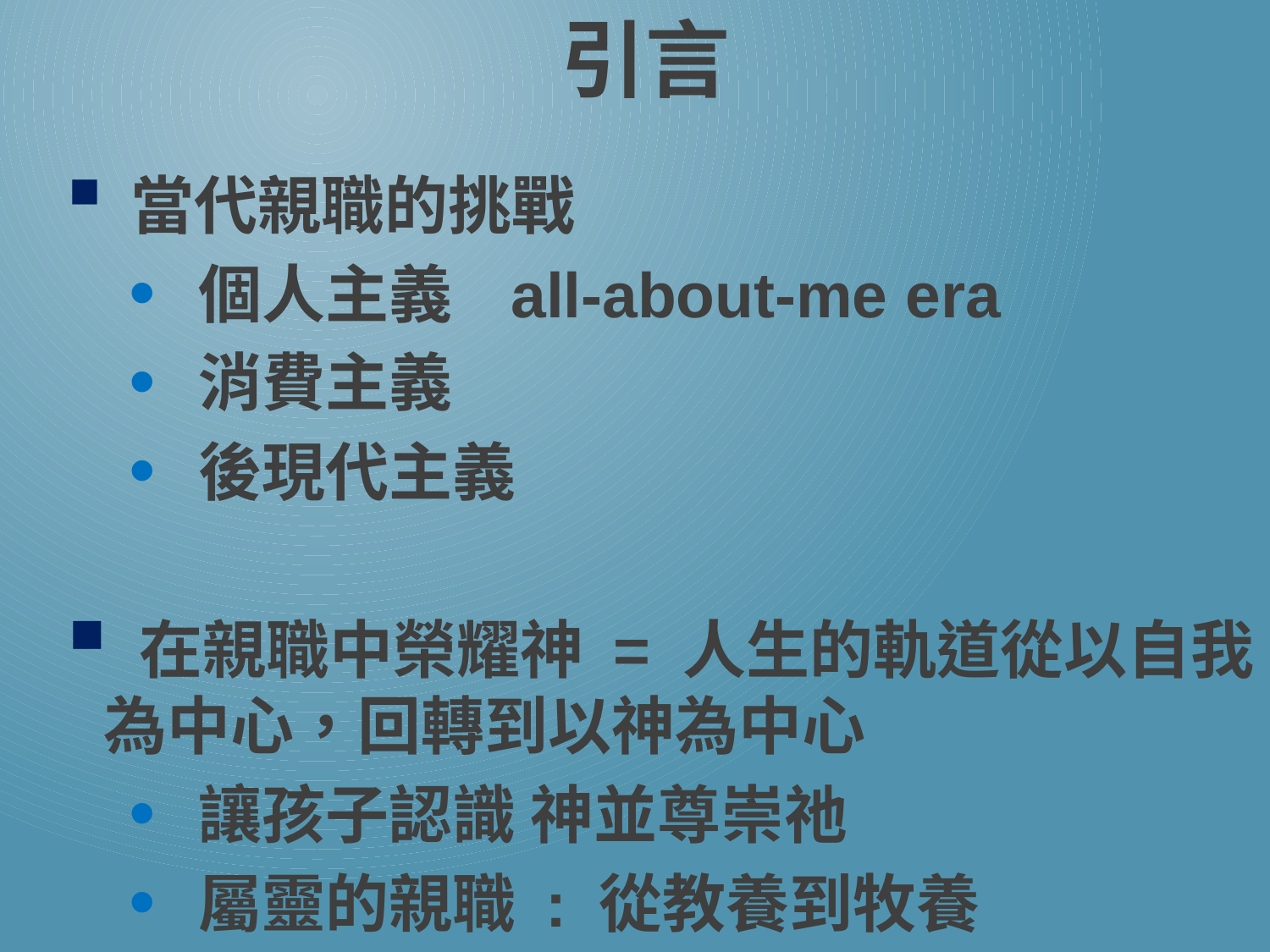

# 引言
 當代親職的挑戰
 個人主義   all-about-me era
 消費主義
 後現代主義

 在親職中榮耀神 = 人生的軌道從以自我為中心，回轉到以神為中心
 讓孩子認識 神並尊崇祂
 屬靈的親職 : 從教養到牧養